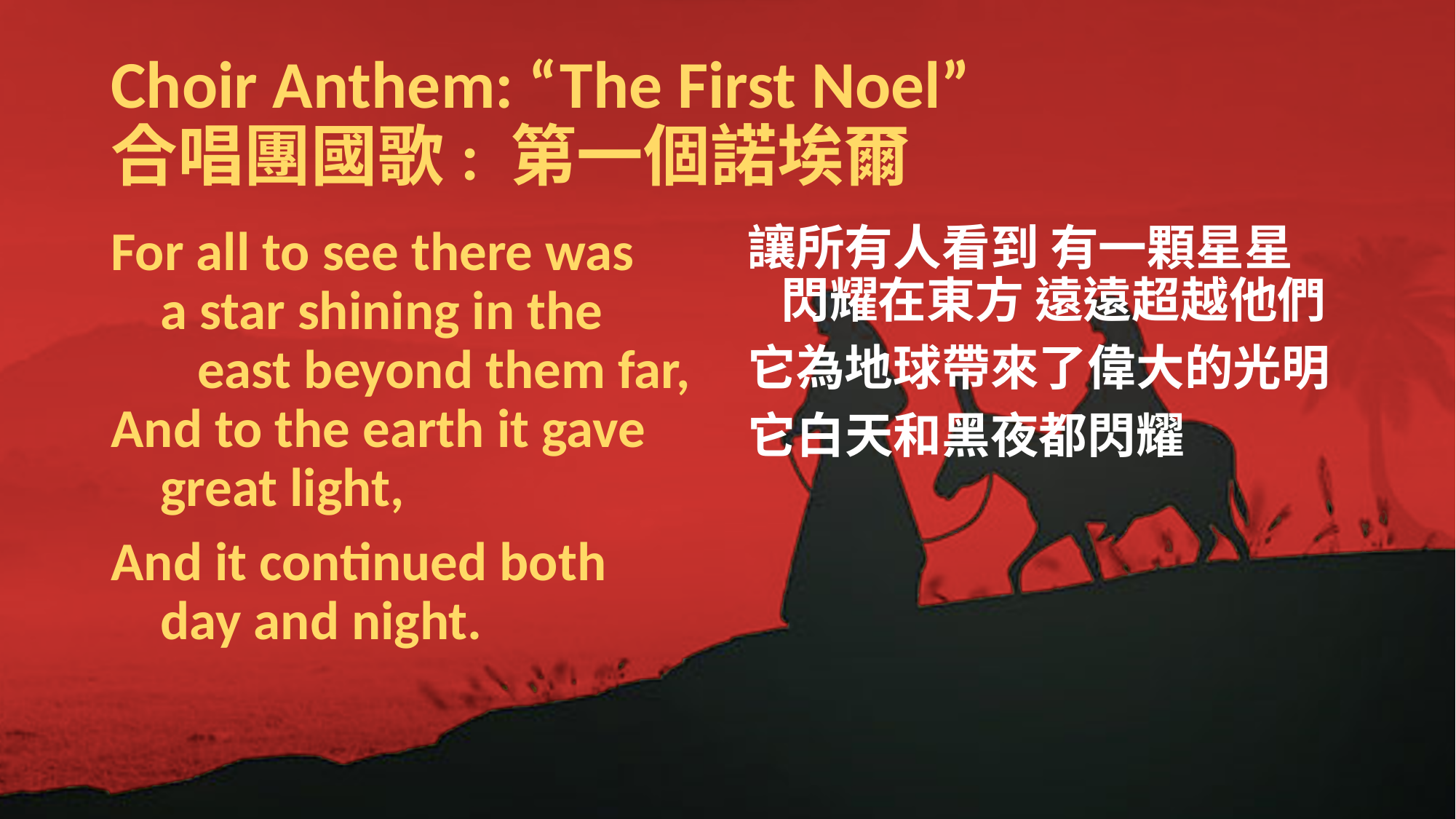

# Choir Anthem: “The First Noel” 合唱團國歌: 第一個諾埃爾
For all to see there was
    a star shining in the
       east beyond them far,
And to the earth it gave
    great light,
And it continued both
    day and night.
讓所有人看到 有一顆星星
   閃耀在東方 遠遠超越他們
它為地球帶來了偉大的光明
它白天和黑夜都閃耀